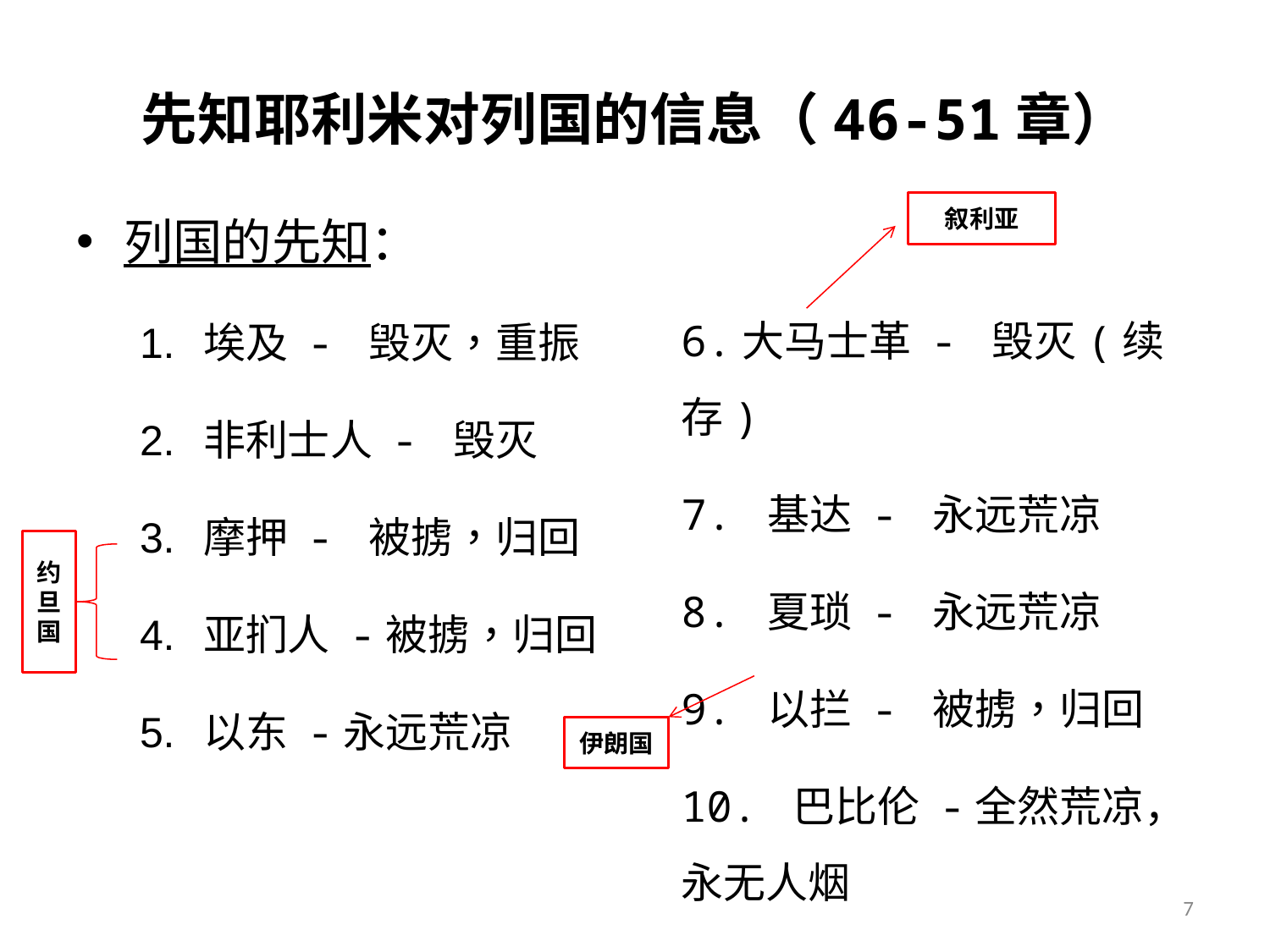

# 先知耶利米对列国的信息（46-51章）
列国的先知：
埃及 - 毁灭，重振
非利士人 - 毁灭
摩押 - 被掳，归回
亚扪人 -被掳，归回
以东 -永远荒凉
叙利亚
6.大马士革 - 毁灭(续存)
7. 基达 - 永远荒凉
8. 夏琐 - 永远荒凉
9. 以拦 - 被掳，归回
10. 巴比伦 -全然荒凉，永无人烟

约旦国

伊朗国
7